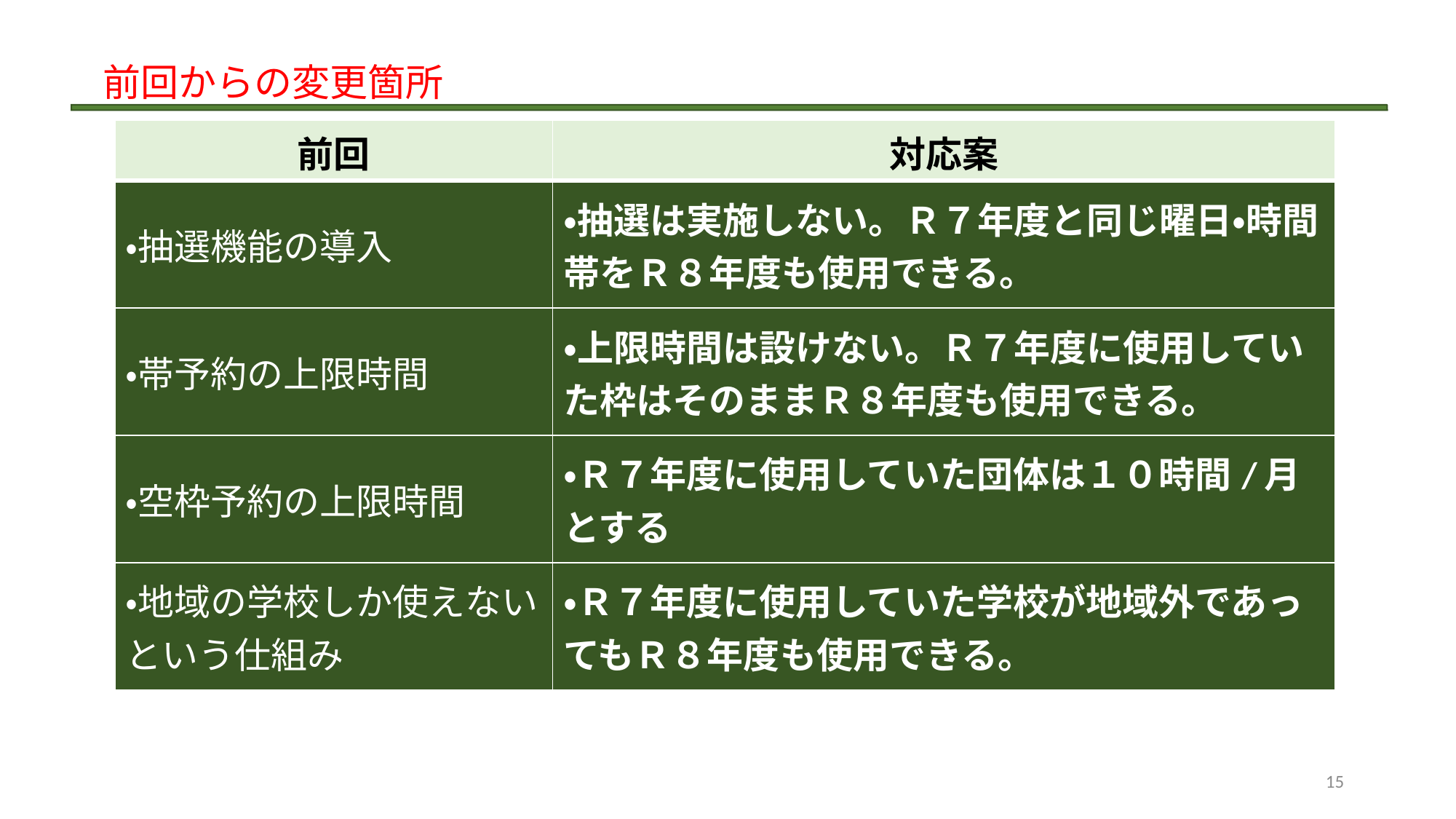

前回からの変更箇所

| 前回 | 対応案 |
| --- | --- |
| ・抽選機能の導入 | ・抽選は実施しない。Ｒ７年度と同じ曜日・時間帯をＲ８年度も使用できる。 |
| ・帯予約の上限時間 | ・上限時間は設けない。Ｒ７年度に使用していた枠はそのままＲ８年度も使用できる。 |
| ・空枠予約の上限時間 | ・Ｒ７年度に使用していた団体は１０時間/月とする |
| ・地域の学校しか使えないという仕組み | ・Ｒ７年度に使用していた学校が地域外であってもＲ８年度も使用できる。 |
|  |  |
| --- | --- |
15